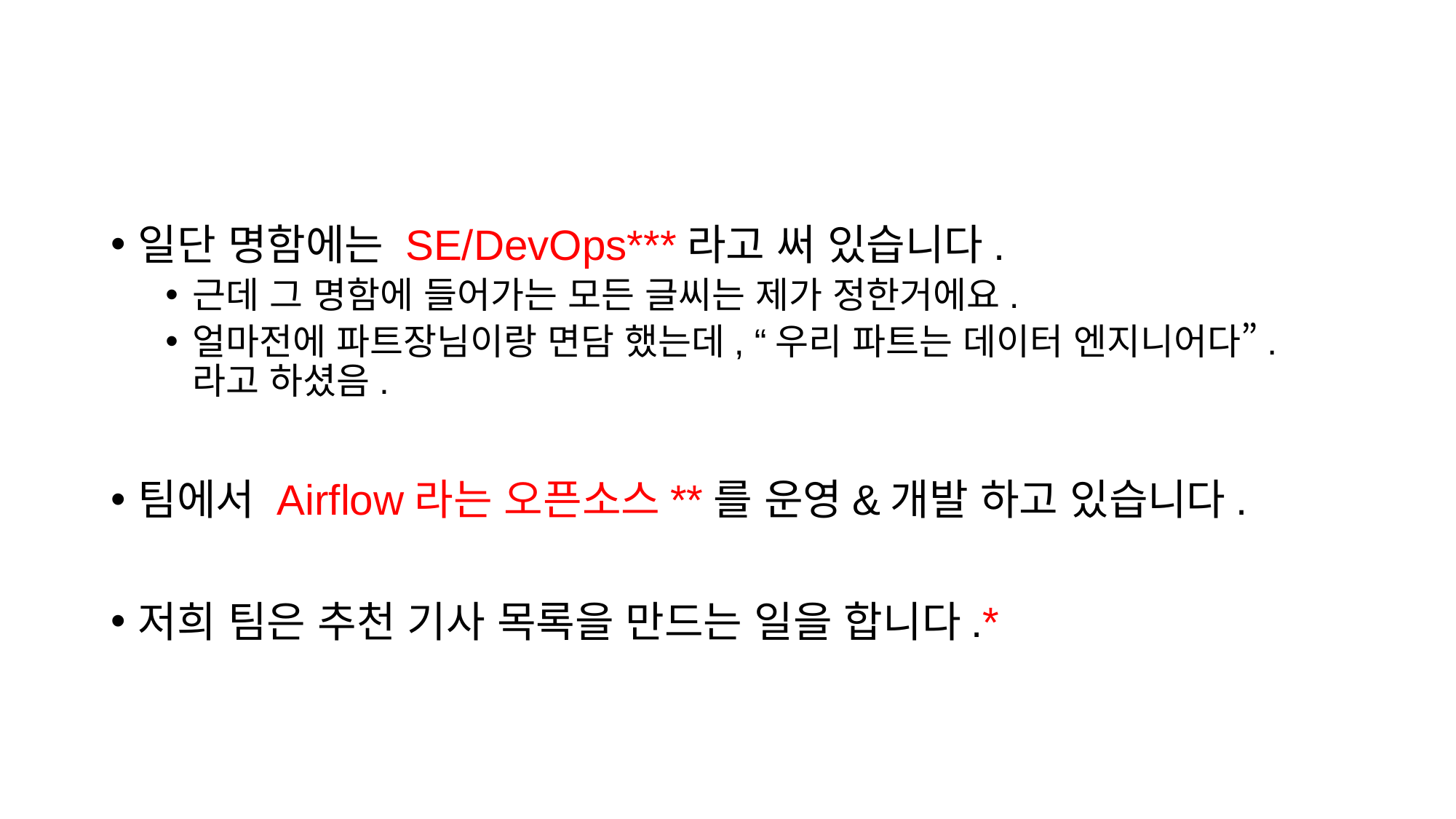

#
일단 명함에는 SE/DevOps***라고 써 있습니다.
근데 그 명함에 들어가는 모든 글씨는 제가 정한거에요.
얼마전에 파트장님이랑 면담 했는데, “우리 파트는 데이터 엔지니어다”. 라고 하셨음.

팀에서 Airflow라는 오픈소스**를 운영&개발 하고 있습니다.

저희 팀은 추천 기사 목록을 만드는 일을 합니다.*